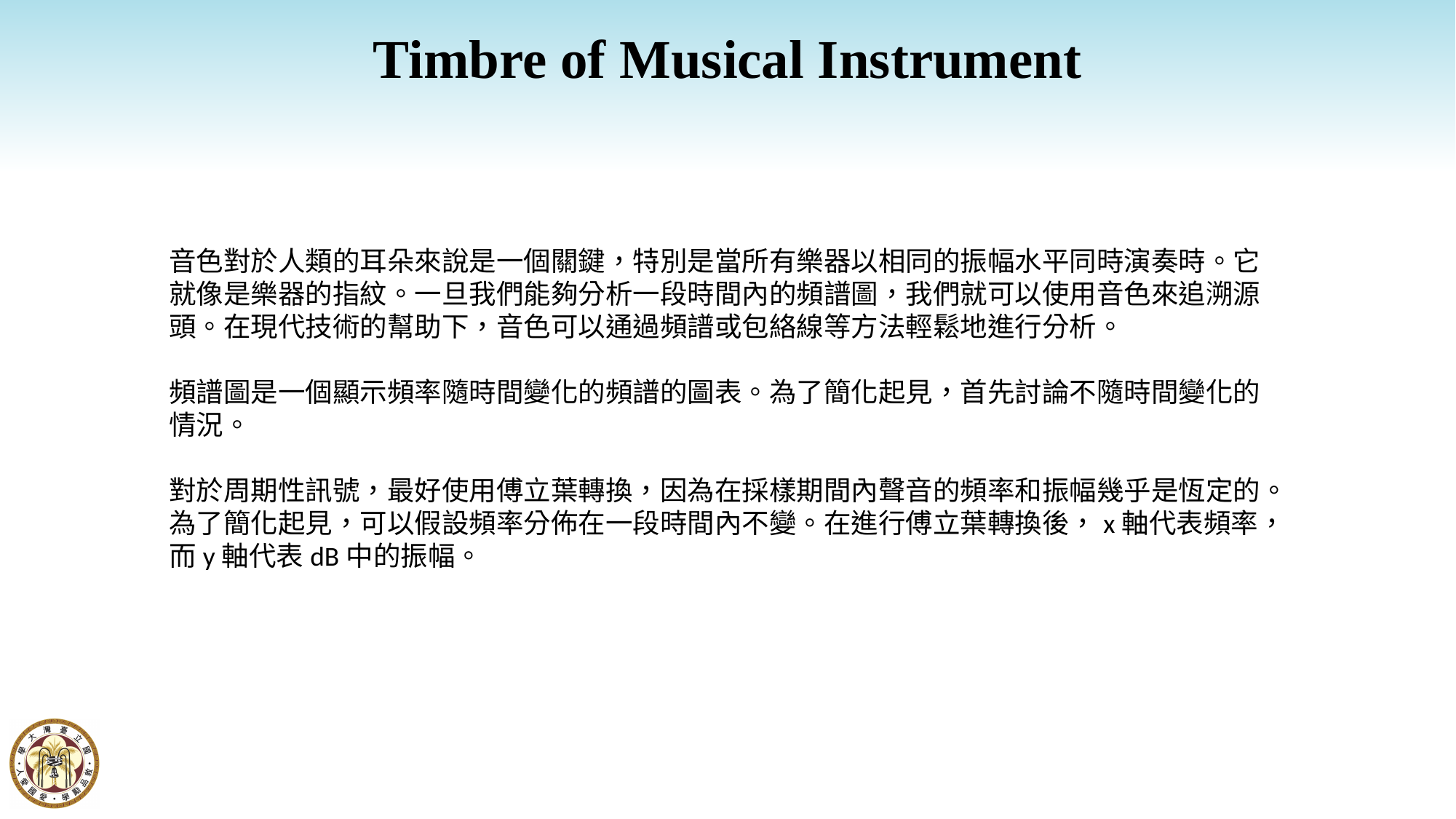

Timbre of Musical Instrument
音色對於人類的耳朵來說是一個關鍵，特別是當所有樂器以相同的振幅水平同時演奏時。它就像是樂器的指紋。一旦我們能夠分析一段時間內的頻譜圖，我們就可以使用音色來追溯源頭。在現代技術的幫助下，音色可以通過頻譜或包絡線等方法輕鬆地進行分析。

頻譜圖是一個顯示頻率隨時間變化的頻譜的圖表。為了簡化起見，首先討論不隨時間變化的情況。

對於周期性訊號，最好使用傅立葉轉換，因為在採樣期間內聲音的頻率和振幅幾乎是恆定的。為了簡化起見，可以假設頻率分佈在一段時間內不變。在進行傅立葉轉換後，x軸代表頻率，而y軸代表dB中的振幅。